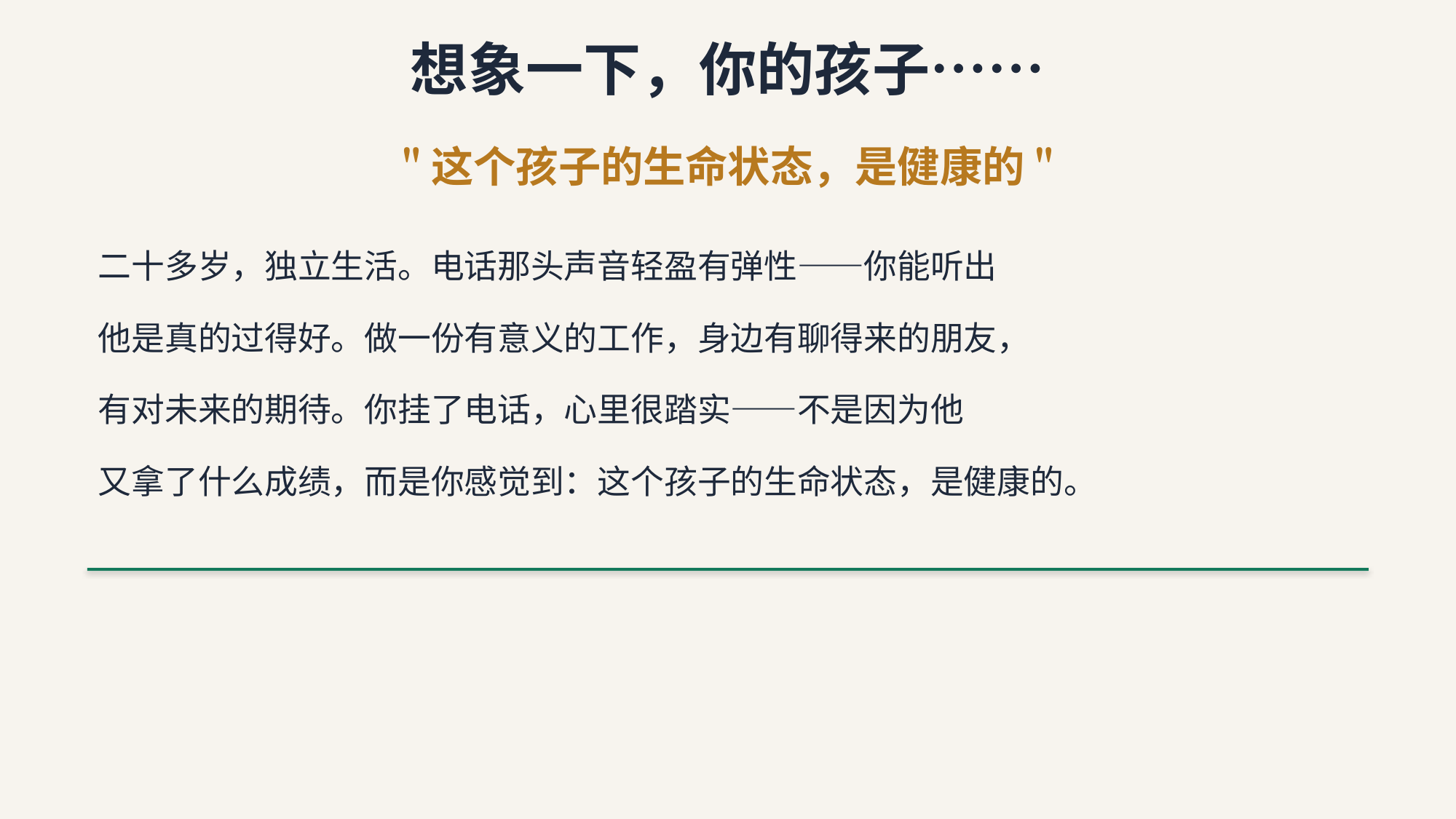

想象一下，你的孩子……
"这个孩子的生命状态，是健康的"
二十多岁，独立生活。电话那头声音轻盈有弹性——你能听出
他是真的过得好。做一份有意义的工作，身边有聊得来的朋友，
有对未来的期待。你挂了电话，心里很踏实——不是因为他
又拿了什么成绩，而是你感觉到：这个孩子的生命状态，是健康的。